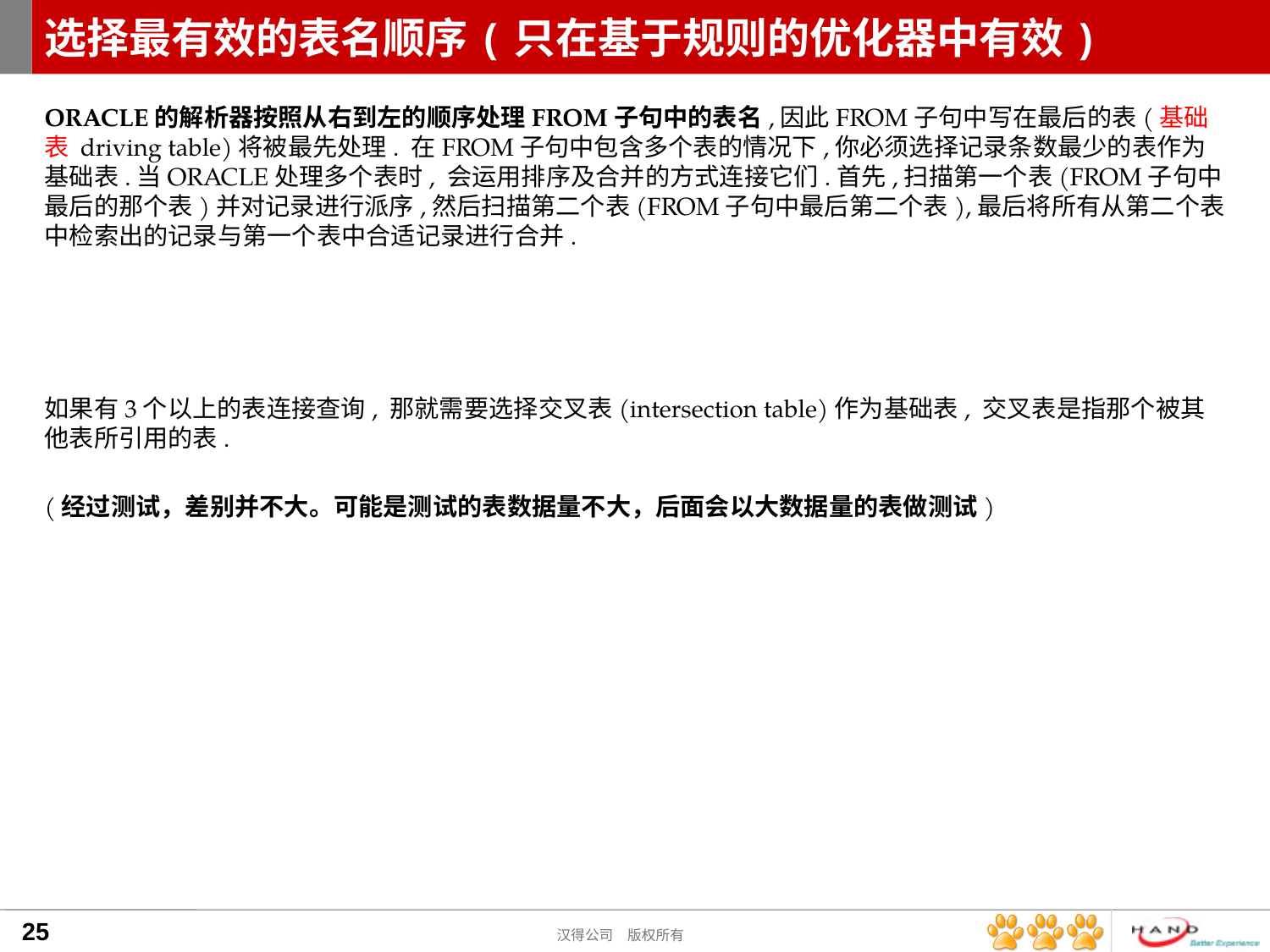

# 选择最有效的表名顺序(只在基于规则的优化器中有效)
ORACLE的解析器按照从右到左的顺序处理FROM子句中的表名,因此FROM子句中写在最后的表(基础表 driving table)将被最先处理. 在FROM子句中包含多个表的情况下,你必须选择记录条数最少的表作为基础表.当ORACLE处理多个表时, 会运用排序及合并的方式连接它们.首先,扫描第一个表(FROM子句中最后的那个表)并对记录进行派序,然后扫描第二个表(FROM子句中最后第二个表),最后将所有从第二个表中检索出的记录与第一个表中合适记录进行合并.

如果有3个以上的表连接查询, 那就需要选择交叉表(intersection table)作为基础表, 交叉表是指那个被其他表所引用的表.

(经过测试，差别并不大。可能是测试的表数据量不大，后面会以大数据量的表做测试)

25